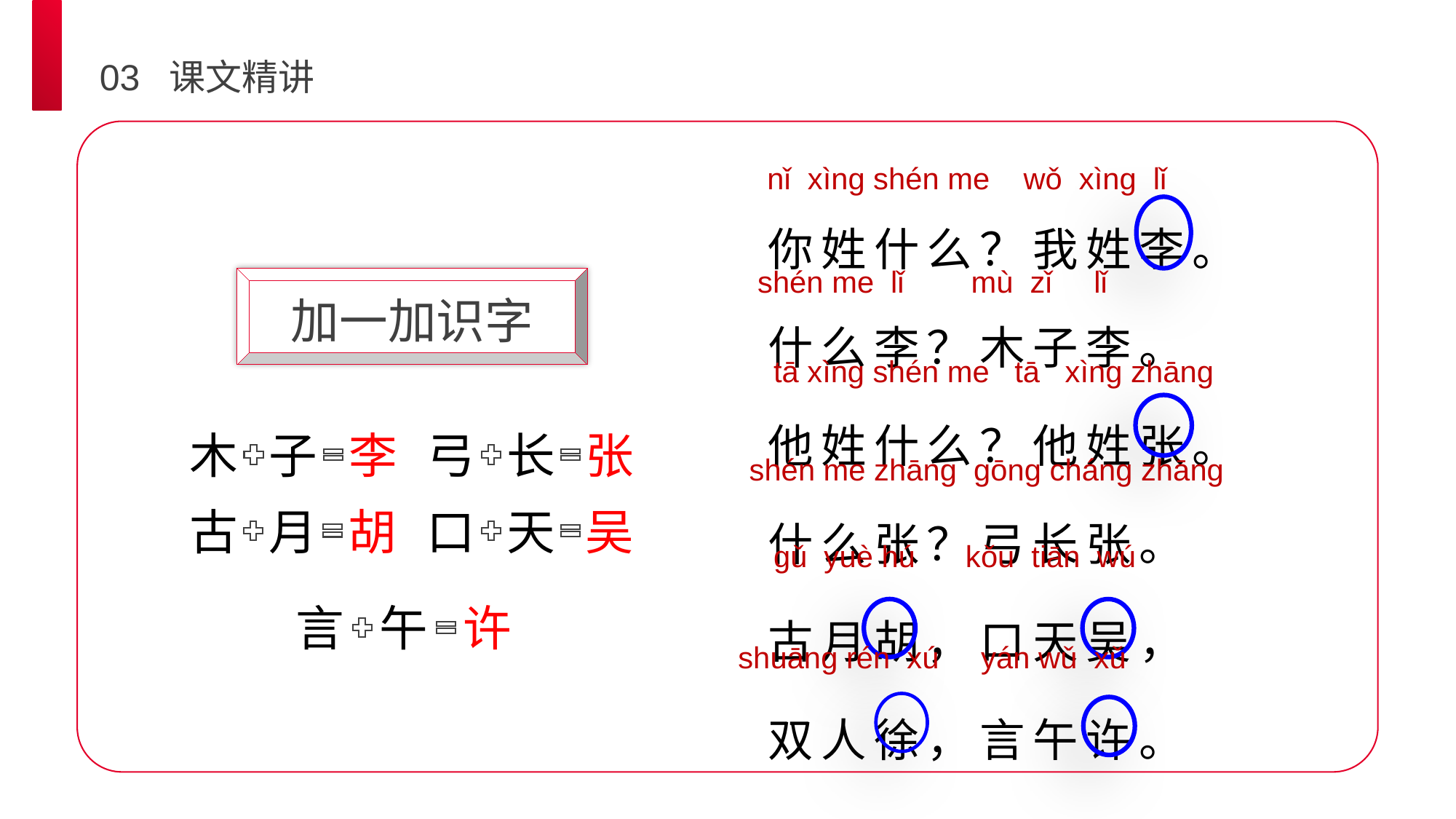

03  课文精讲

 nǐ  xìnɡ shén me    wǒ  xìnɡ  lǐ
你姓什么？我姓李。
什么李？木子李。
他姓什么？他姓张。
什么张？弓长张。
古月胡，口天吴，
双人徐，言午许。

shén me  lǐ        mù  zǐ     lǐ
加一加识字
木
子
李
弓
长
张

古
月
胡
口
天
吴

言
午
许

tā xìnɡ shén me   tā   xìnɡ zhānɡ

shén me zhānɡ  ɡōnɡ chánɡ zhānɡ
ɡǔ  yuè hú      kǒu  tiān  wú

shuānɡ rén  xú     yán wǔ  xǔ